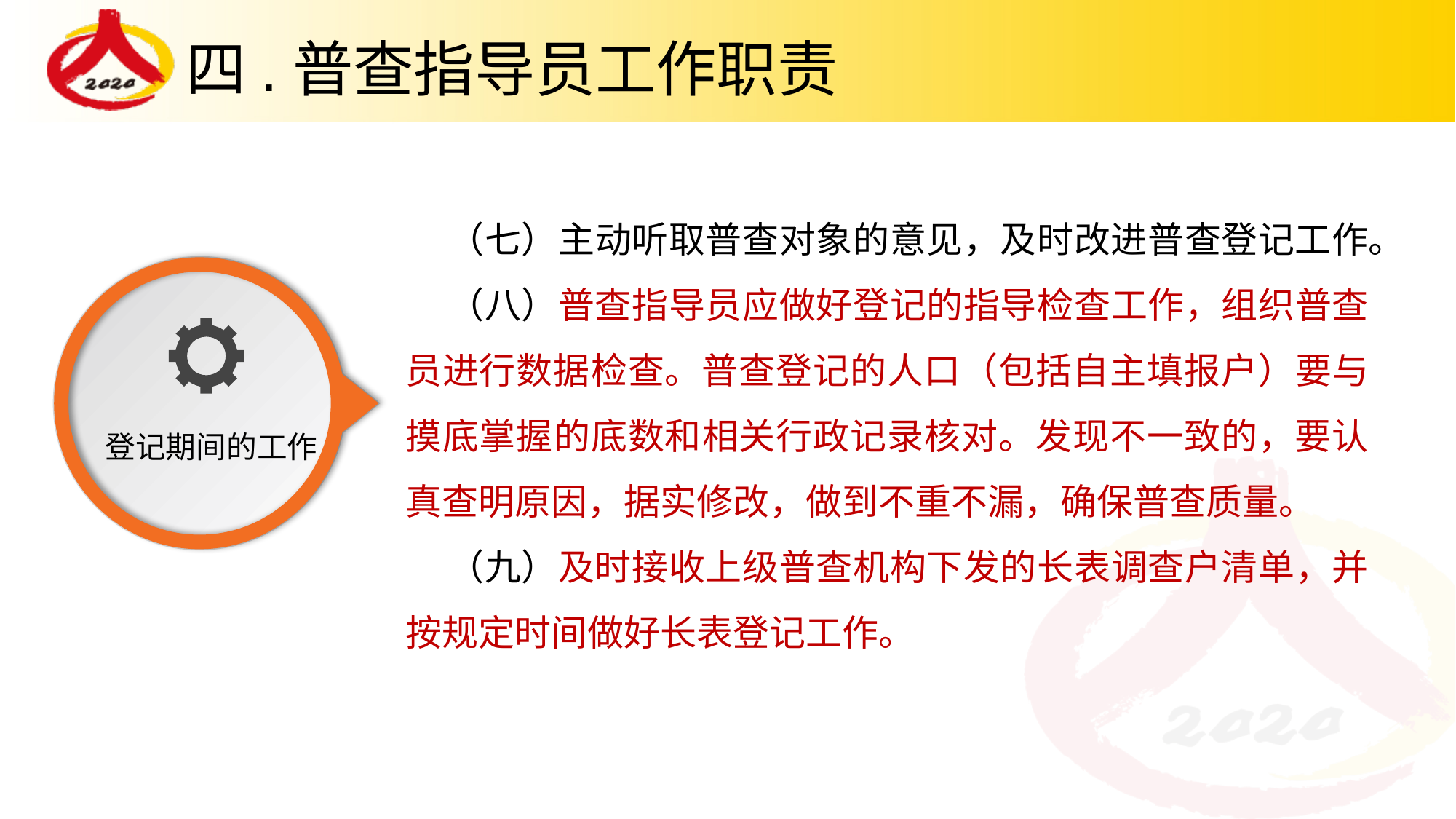

四.普查指导员工作职责
（七）主动听取普查对象的意见，及时改进普查登记工作。
（八）普查指导员应做好登记的指导检查工作，组织普查员进行数据检查。普查登记的人口（包括自主填报户）要与摸底掌握的底数和相关行政记录核对。发现不一致的，要认真查明原因，据实修改，做到不重不漏，确保普查质量。
（九）及时接收上级普查机构下发的长表调查户清单，并按规定时间做好长表登记工作。

登记期间的工作
23